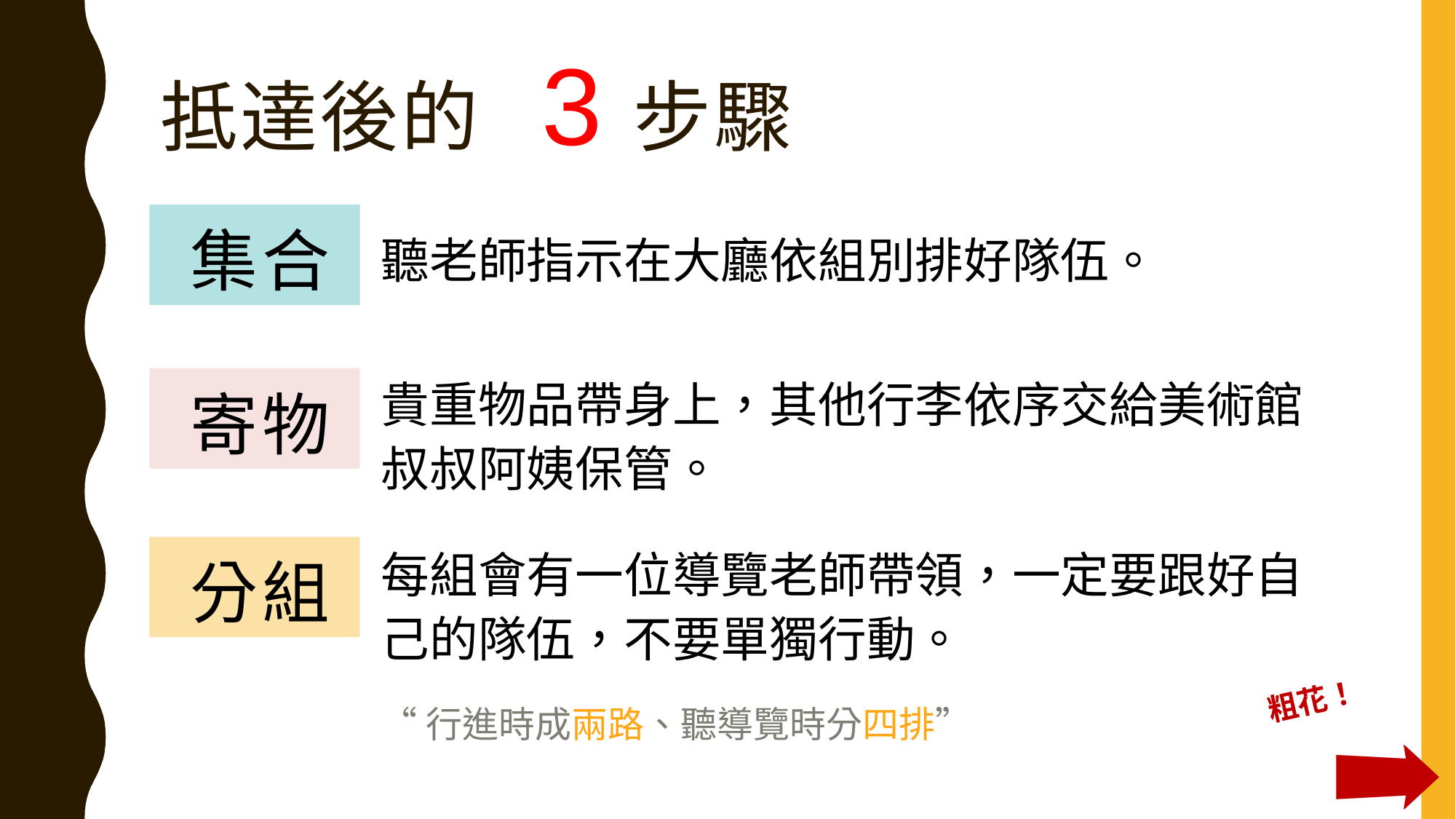

# 抵達後的 3步驟
 集合
聽老師指示在大廳依組別排好隊伍。
貴重物品帶身上，其他行李依序交給美術館叔叔阿姨保管。
 寄物
每組會有一位導覽老師帶領，一定要跟好自己的隊伍，不要單獨行動。
 分組
粗花！
“行進時成兩路、聽導覽時分四排”
 ➡